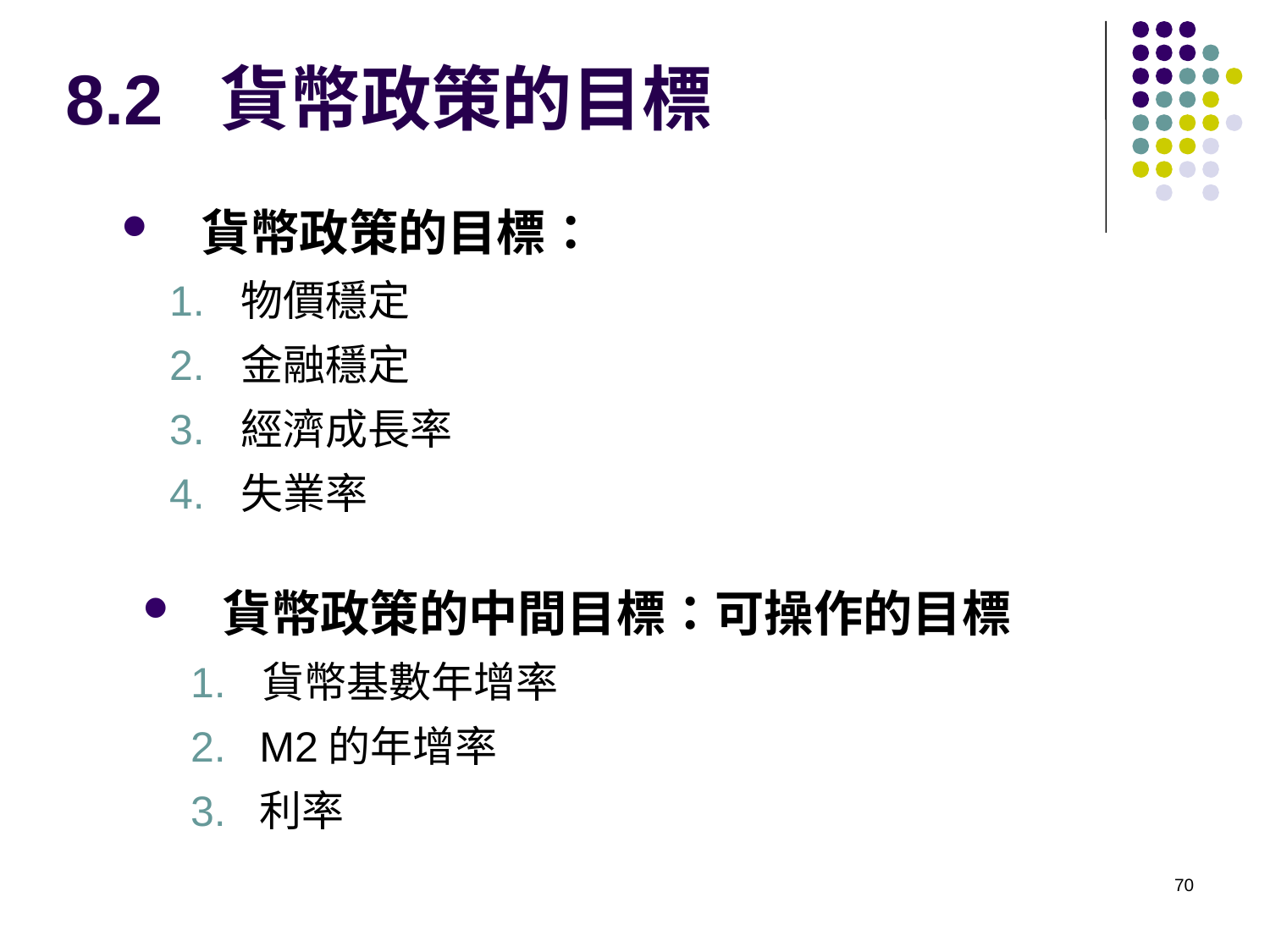

# 8.2  貨幣政策的目標
貨幣政策的目標：
物價穩定
金融穩定
經濟成長率
失業率
貨幣政策的中間目標：可操作的目標
貨幣基數年增率
M2的年增率
利率
70